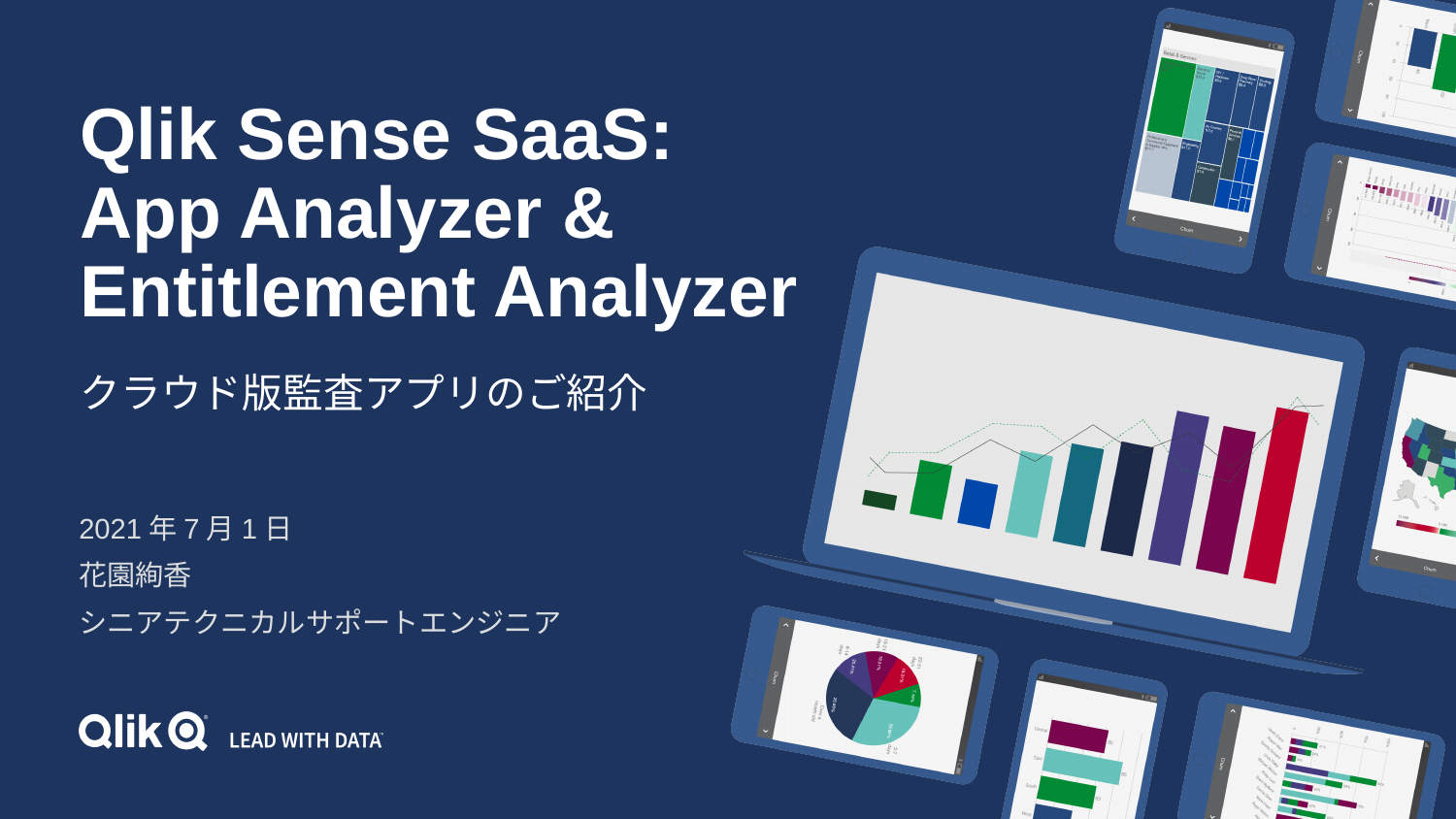

# Qlik Sense SaaS: App Analyzer & Entitlement Analyzer
クラウド版監査アプリのご紹介
2021年7月1日
花園絢香
シニアテクニカルサポートエンジニア